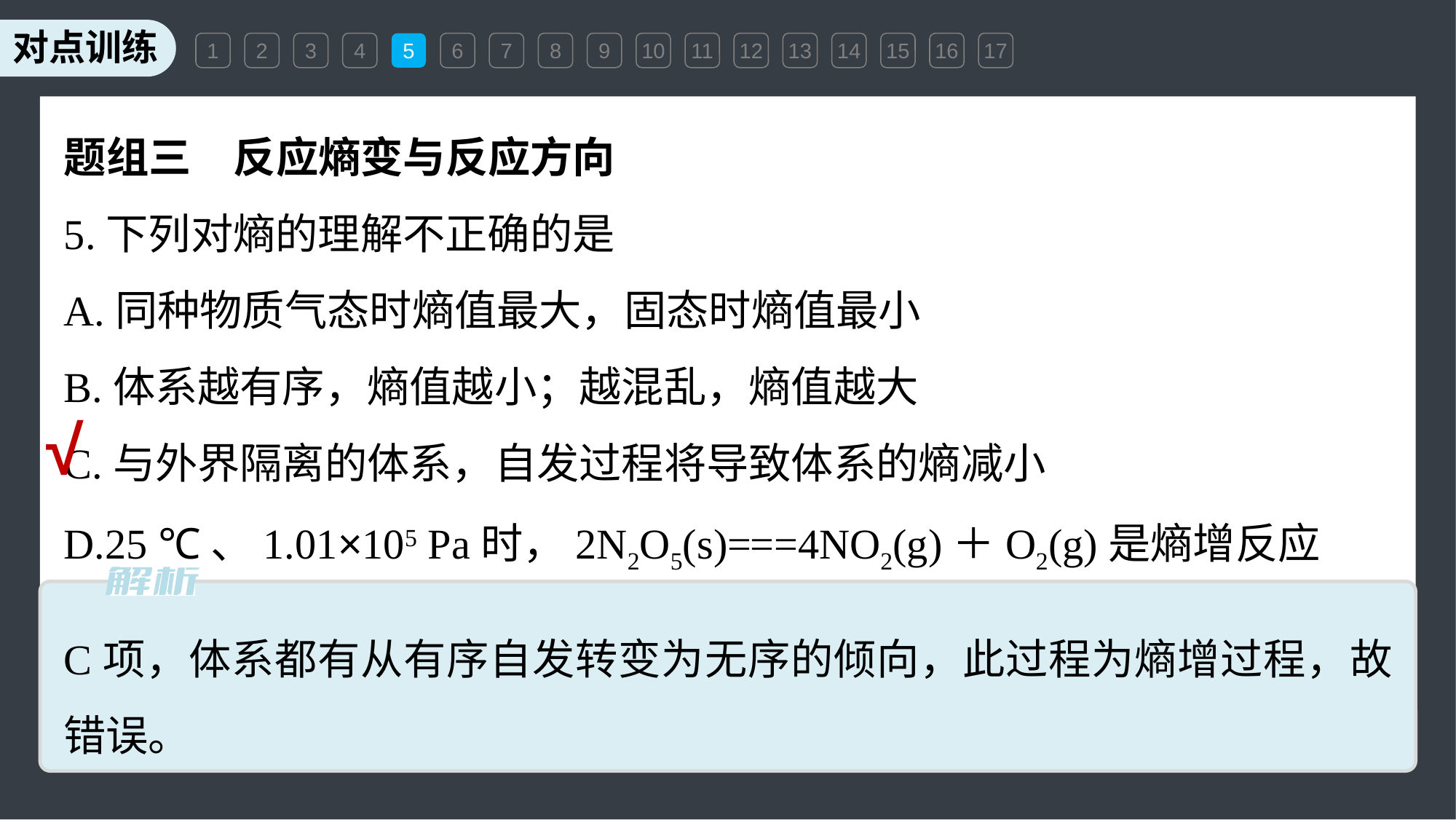

1
2
3
4
5
6
7
8
9
10
11
12
13
14
15
16
17
题组三　反应熵变与反应方向
5.下列对熵的理解不正确的是
A.同种物质气态时熵值最大，固态时熵值最小
B.体系越有序，熵值越小；越混乱，熵值越大
C.与外界隔离的体系，自发过程将导致体系的熵减小
D.25 ℃、1.01×105 Pa时，2N2O5(s)===4NO2(g)＋O2(g)是熵增反应
√

C项，体系都有从有序自发转变为无序的倾向，此过程为熵增过程，故错误。